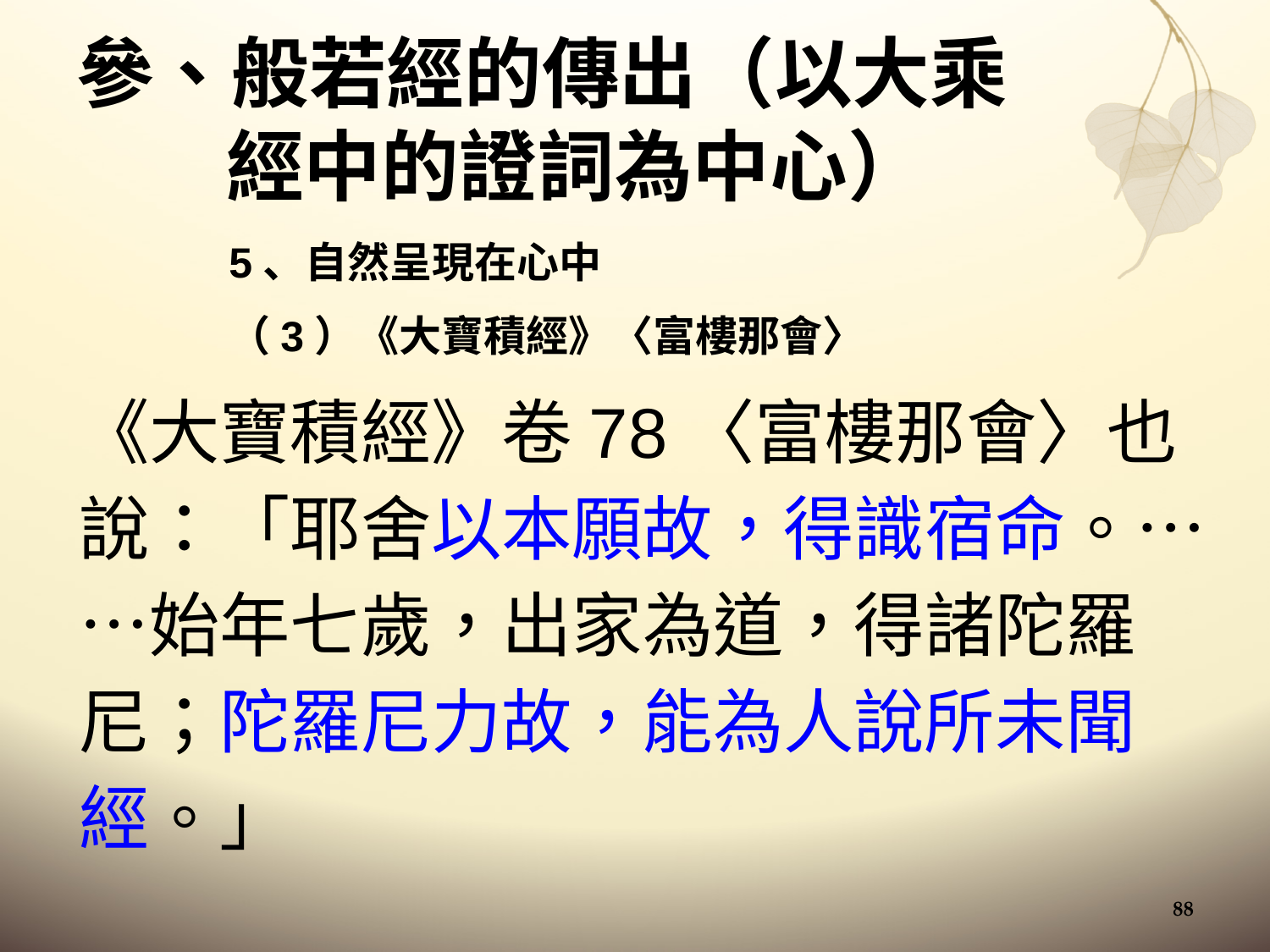

# 參、般若經的傳出（以大乘經中的證詞為中心）
5、自然呈現在心中
（3）《大寶積經》〈富樓那會〉
《大寶積經》卷78〈富樓那會〉也說：「耶舍以本願故，得識宿命。……始年七歲，出家為道，得諸陀羅尼；陀羅尼力故，能為人說所未聞經。」

88